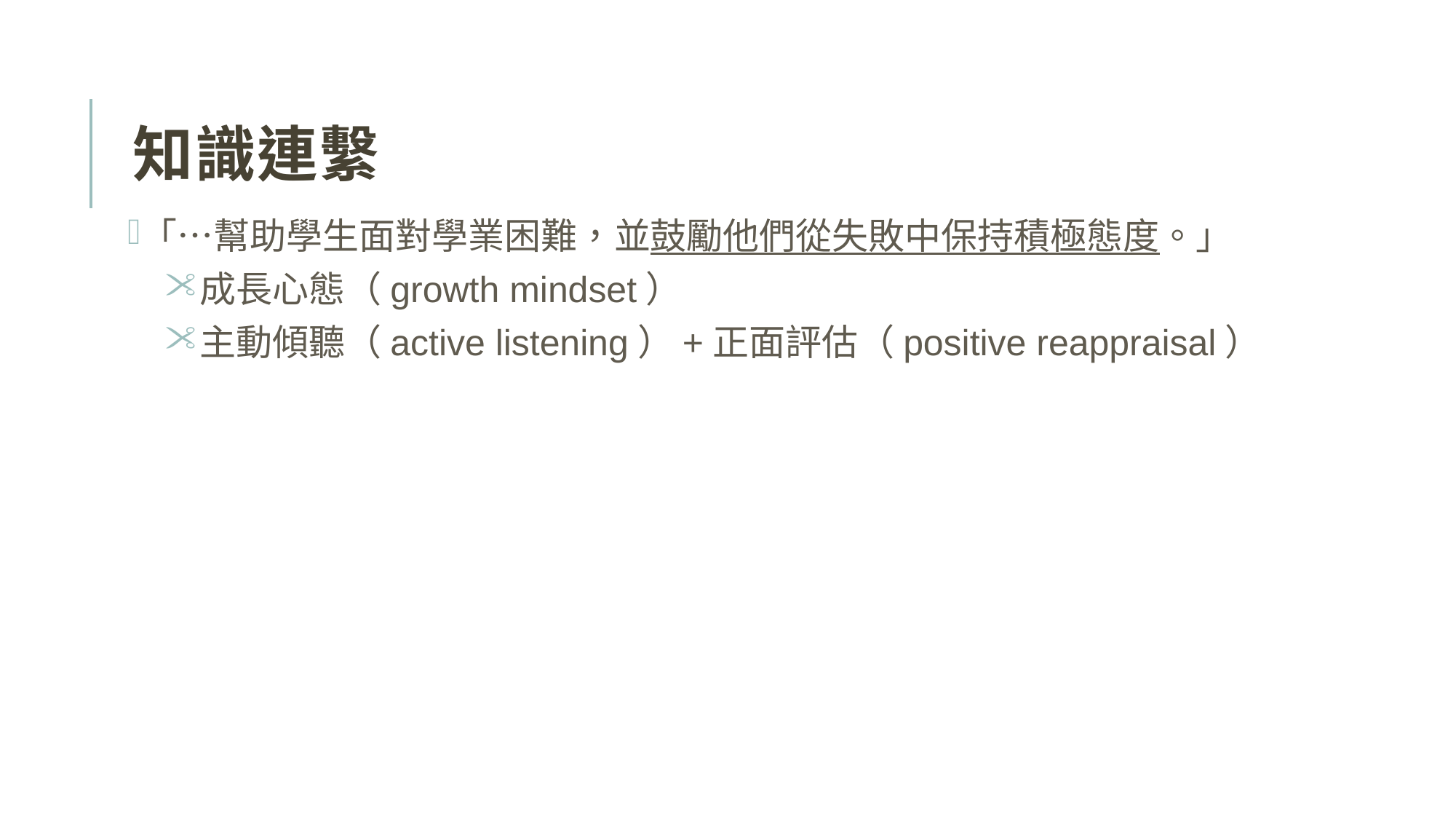

# 知識連繫
「…幫助學生面對學業困難，並鼓勵他們從失敗中保持積極態度。」
成長心態（growth mindset）
主動傾聽（active listening）+正面評估（positive reappraisal）